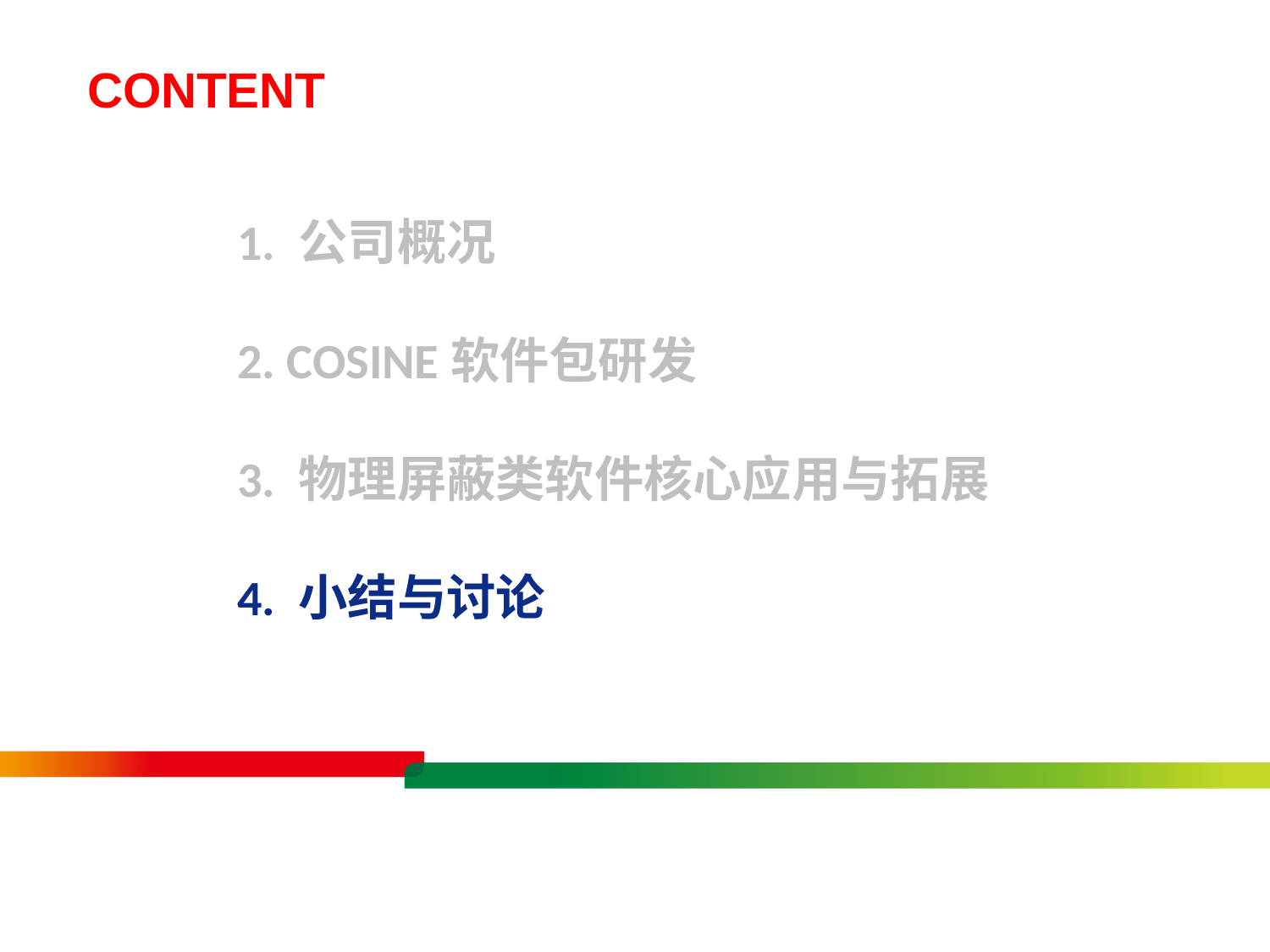

CONTENT
1. 公司概况

2. COSINE软件包研发

3. 物理屏蔽类软件核心应用与拓展

4. 小结与讨论